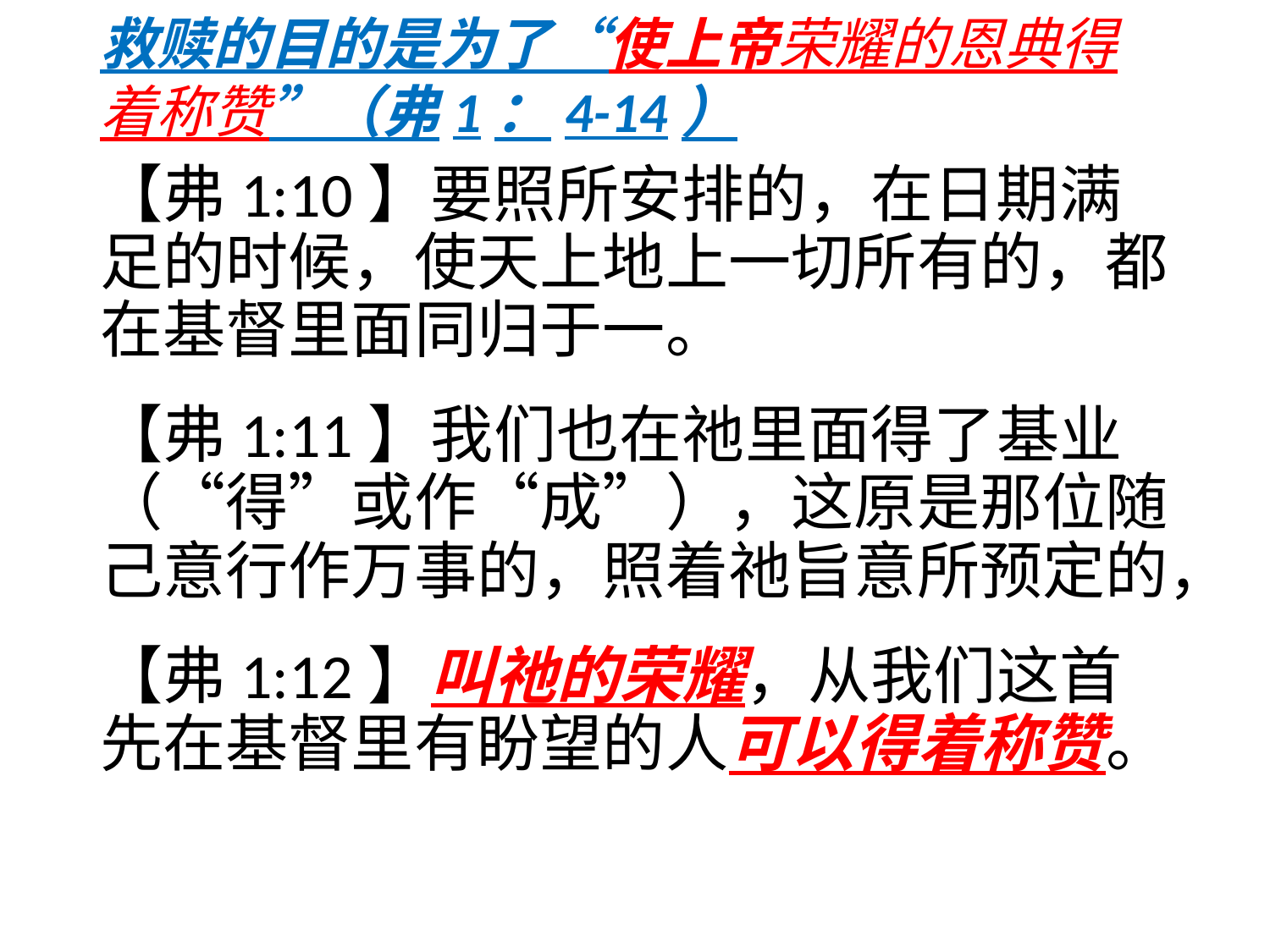

# 救赎的目的是为了“使上帝荣耀的恩典得着称赞”（弗1：4-14）
【弗1:10】要照所安排的，在日期满足的时候，使天上地上一切所有的，都在基督里面同归于一。

【弗1:11】我们也在祂里面得了基业（“得”或作“成”），这原是那位随己意行作万事的，照着祂旨意所预定的，

【弗1:12】叫祂的荣耀，从我们这首先在基督里有盼望的人可以得着称赞。